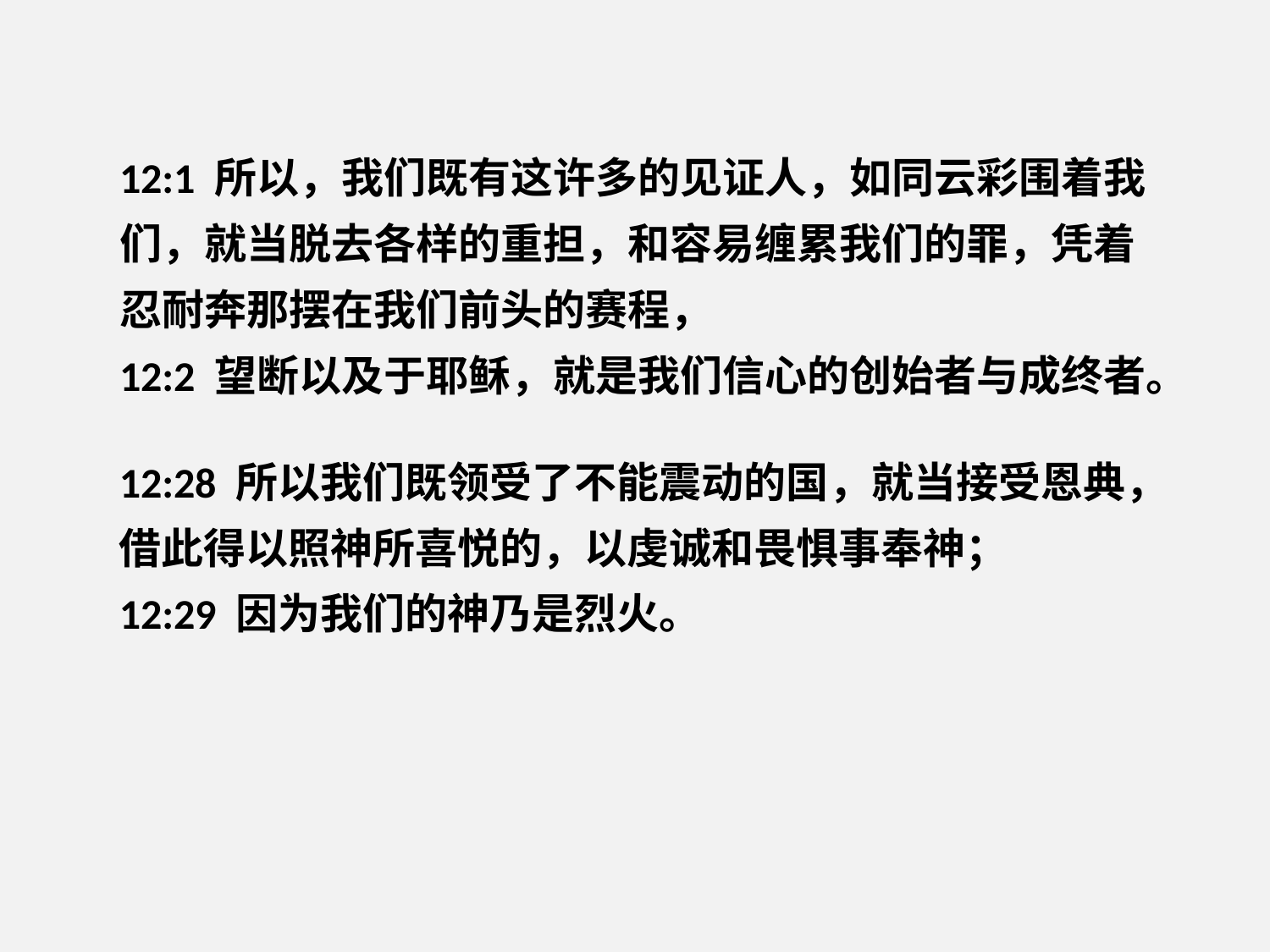

12:1 所以，我们既有这许多的见证人，如同云彩围着我们，就当脱去各样的重担，和容易缠累我们的罪，凭着忍耐奔那摆在我们前头的赛程，
12:2 望断以及于耶稣，就是我们信心的创始者与成终者。
12:28 所以我们既领受了不能震动的国，就当接受恩典，借此得以照神所喜悦的，以虔诚和畏惧事奉神；
12:29 因为我们的神乃是烈火。